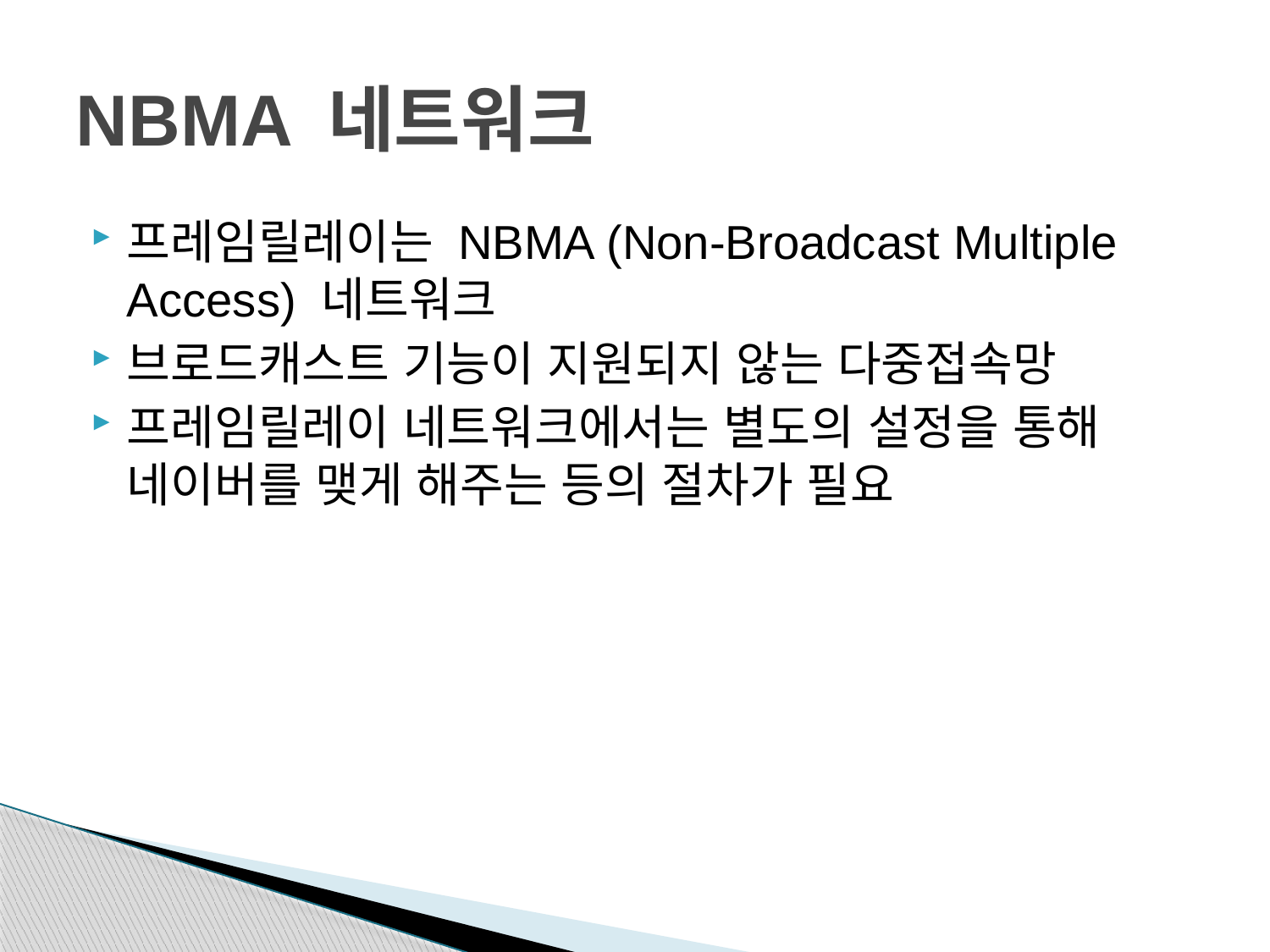

# NBMA 네트워크
프레임릴레이는 NBMA (Non-Broadcast Multiple Access) 네트워크
브로드캐스트 기능이 지원되지 않는 다중접속망
프레임릴레이 네트워크에서는 별도의 설정을 통해 네이버를 맺게 해주는 등의 절차가 필요